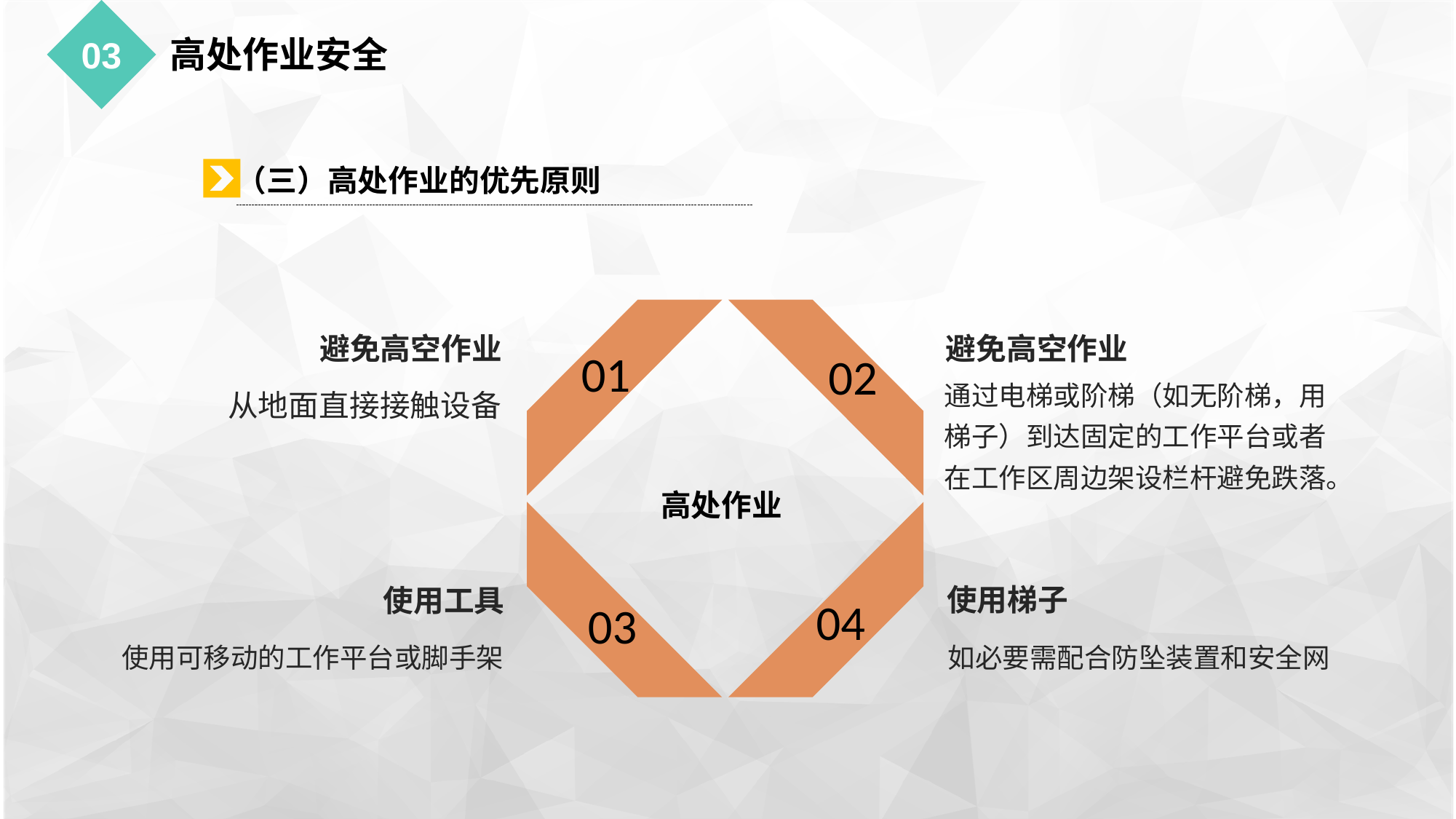

高处作业安全
03
（三）高处作业的优先原则

避免高空作业
避免高空作业
01
02
通过电梯或阶梯（如无阶梯，用梯子）到达固定的工作平台或者在工作区周边架设栏杆避免跌落。
从地面直接接触设备
高处作业

使用梯子
使用工具
04
03
使用可移动的工作平台或脚手架
如必要需配合防坠装置和安全网